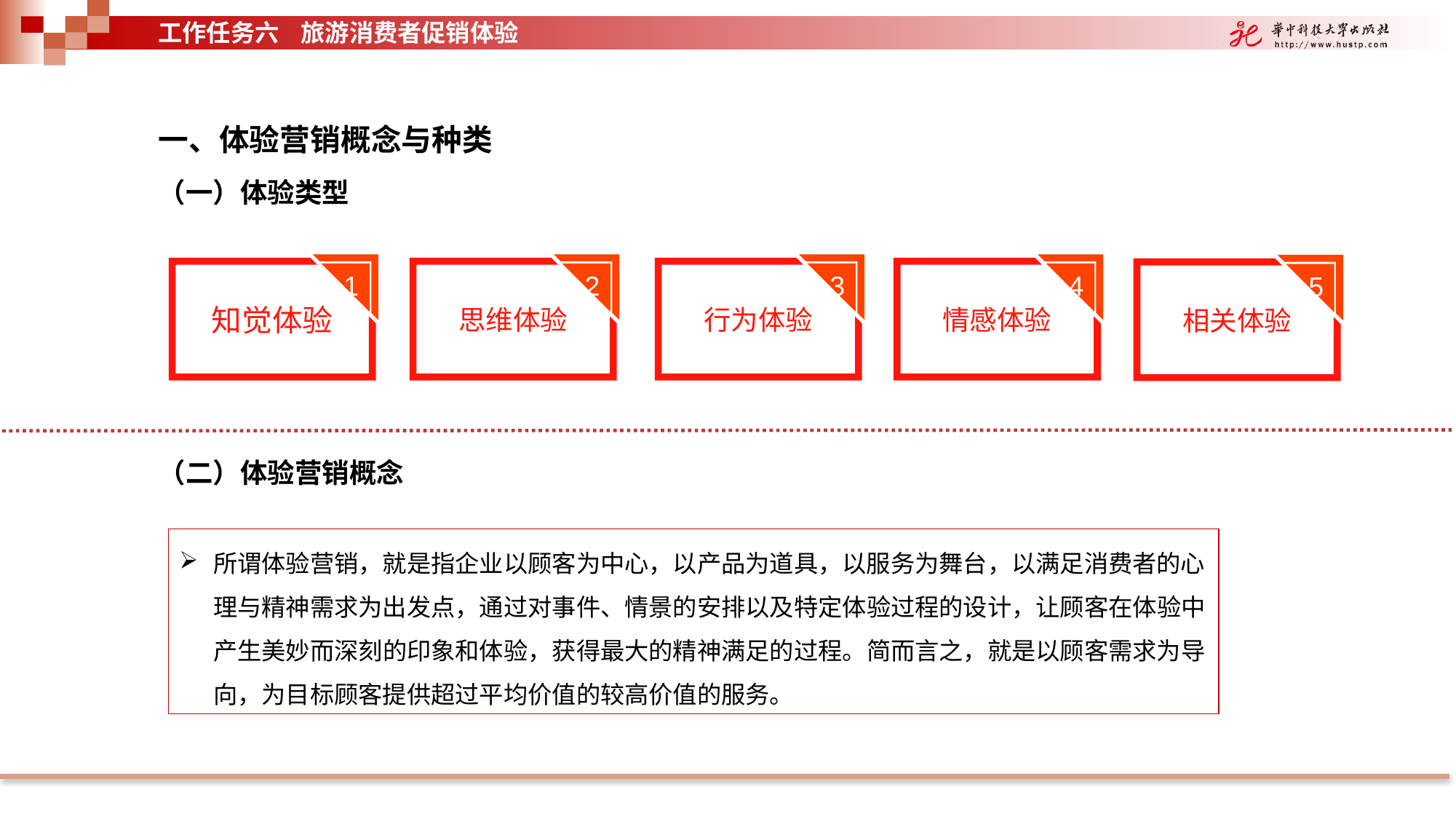

工作任务六    旅游消费者促销体验
一、体验营销概念与种类
（一）体验类型

知觉体验
1

思维体验
2

行为体验
3

情感体验
4

相关体验
5
（二）体验营销概念
所谓体验营销，就是指企业以顾客为中心，以产品为道具，以服务为舞台，以满足消费者的心理与精神需求为出发点，通过对事件、情景的安排以及特定体验过程的设计，让顾客在体验中产生美妙而深刻的印象和体验，获得最大的精神满足的过程。简而言之，就是以顾客需求为导向，为目标顾客提供超过平均价值的较高价值的服务。